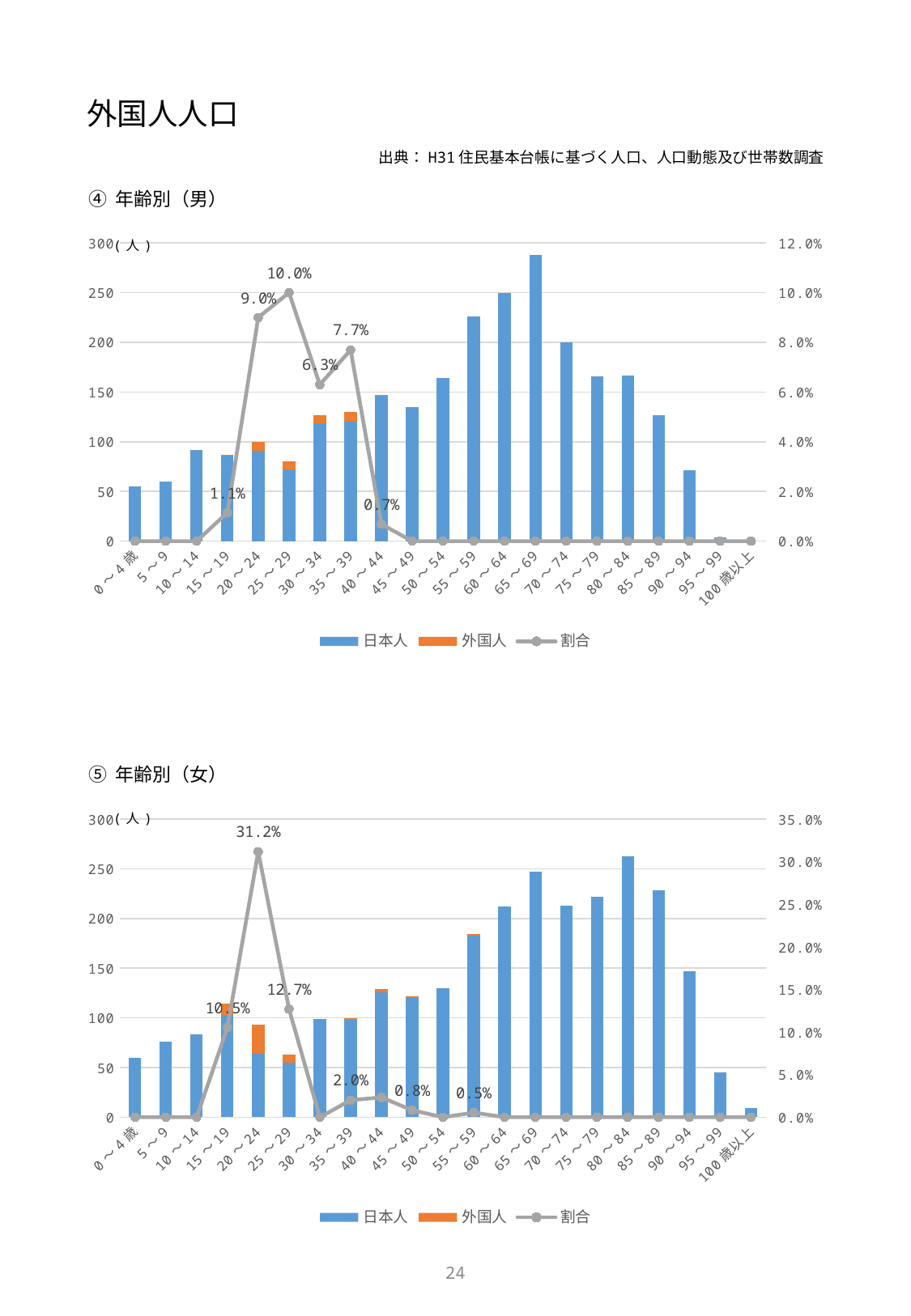

# 外国人人口
出典：H31住民基本台帳に基づく人口、人口動態及び世帯数調査
④ 年齢別（男）

### Chart

| Category | 日本人 | 外国人 | 割合 |
|---|---|---|---|
| 0～4歳 | 55.0 | 0.0 | 0.0 |
| 5～9 | 60.0 | 0.0 | 0.0 |
| 10～14 | 92.0 | 0.0 | 0.0 |
| 15～19 | 86.0 | 1.0 | 0.011494252873563218 |
| 20～24 | 91.0 | 9.0 | 0.09 |
| 25～29 | 72.0 | 8.0 | 0.1 |
| 30～34 | 119.0 | 8.0 | 0.06299212598425197 |
| 35～39 | 120.0 | 10.0 | 0.07692307692307693 |
| 40～44 | 146.0 | 1.0 | 0.006802721088435374 |
| 45～49 | 135.0 | 0.0 | 0.0 |
| 50～54 | 164.0 | 0.0 | 0.0 |
| 55～59 | 226.0 | 0.0 | 0.0 |
| 60～64 | 250.0 | 0.0 | 0.0 |
| 65～69 | 288.0 | 0.0 | 0.0 |
| 70～74 | 200.0 | 0.0 | 0.0 |
| 75～79 | 166.0 | 0.0 | 0.0 |
| 80～84 | 167.0 | 0.0 | 0.0 |
| 85～89 | 127.0 | 0.0 | 0.0 |
| 90～94 | 71.0 | 0.0 | 0.0 |
| 95～99 | 4.0 | 0.0 | 0.0 |
| 100歳以上 | 0.0 | 0.0 | 0.0 |
⑤ 年齢別（女）

### Chart

| Category | 日本人 | 外国人 | 割合 |
|---|---|---|---|
| 0～4歳 | 60.0 | 0.0 | 0.0 |
| 5～9 | 76.0 | 0.0 | 0.0 |
| 10～14 | 83.0 | 0.0 | 0.0 |
| 15～19 | 102.0 | 12.0 | 0.10526315789473684 |
| 20～24 | 64.0 | 29.0 | 0.3118279569892473 |
| 25～29 | 55.0 | 8.0 | 0.12698412698412698 |
| 30～34 | 99.0 | 0.0 | 0.0 |
| 35～39 | 98.0 | 2.0 | 0.02 |
| 40～44 | 126.0 | 3.0 | 0.023255813953488372 |
| 45～49 | 121.0 | 1.0 | 0.00819672131147541 |
| 50～54 | 130.0 | 0.0 | 0.0 |
| 55～59 | 183.0 | 1.0 | 0.005434782608695652 |
| 60～64 | 212.0 | 0.0 | 0.0 |
| 65～69 | 247.0 | 0.0 | 0.0 |
| 70～74 | 213.0 | 0.0 | 0.0 |
| 75～79 | 222.0 | 0.0 | 0.0 |
| 80～84 | 263.0 | 0.0 | 0.0 |
| 85～89 | 228.0 | 0.0 | 0.0 |
| 90～94 | 147.0 | 0.0 | 0.0 |
| 95～99 | 45.0 | 0.0 | 0.0 |
| 100歳以上 | 9.0 | 0.0 | 0.0 |
24